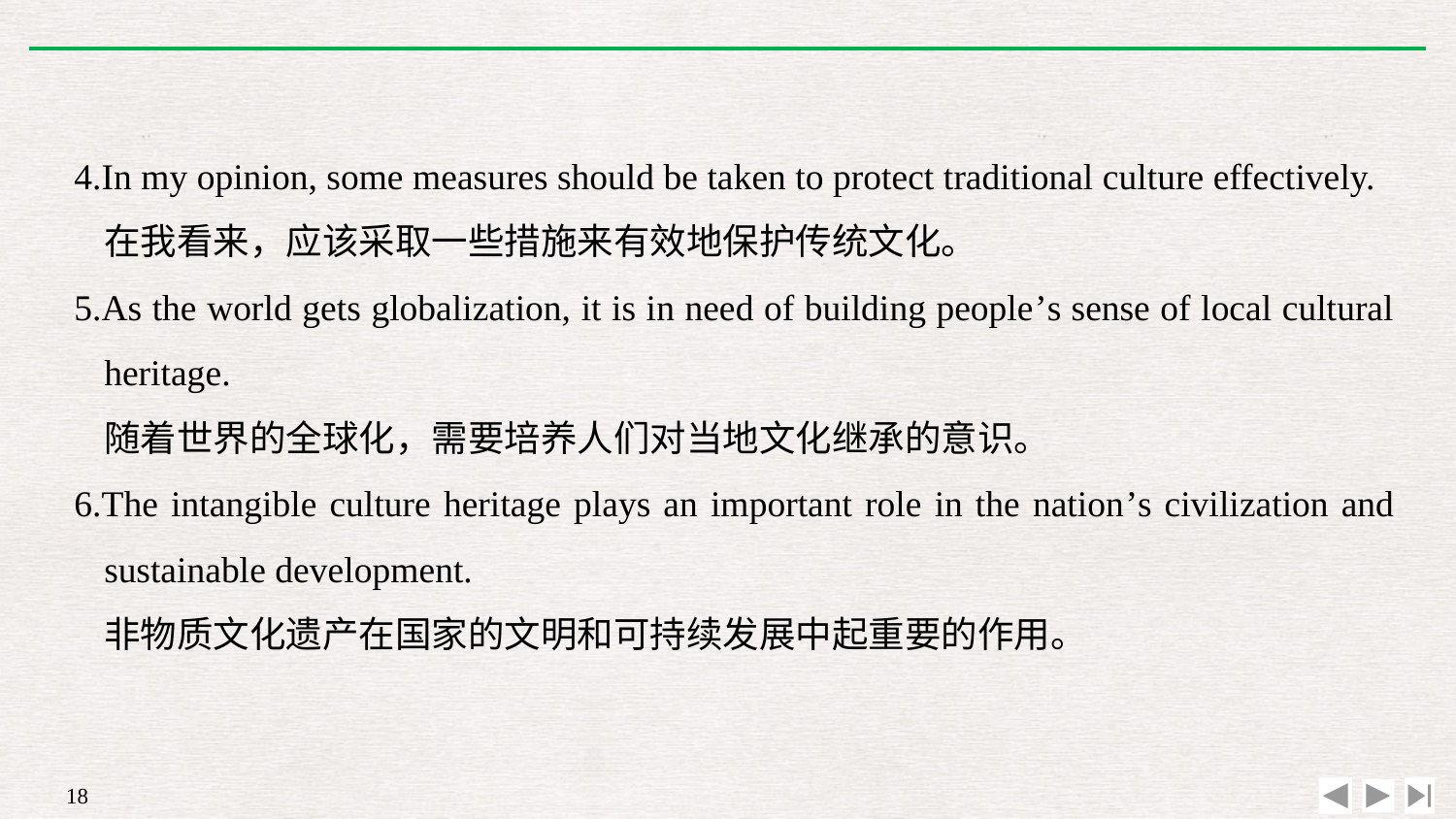

4.In my opinion, some measures should be taken to protect traditional culture effectively.
	在我看来，应该采取一些措施来有效地保护传统文化。
5.As the world gets globalization, it is in need of building people’s sense of local cultural heritage.
	随着世界的全球化，需要培养人们对当地文化继承的意识。
6.The intangible culture heritage plays an important role in the nation’s civilization and sustainable development.
	非物质文化遗产在国家的文明和可持续发展中起重要的作用。